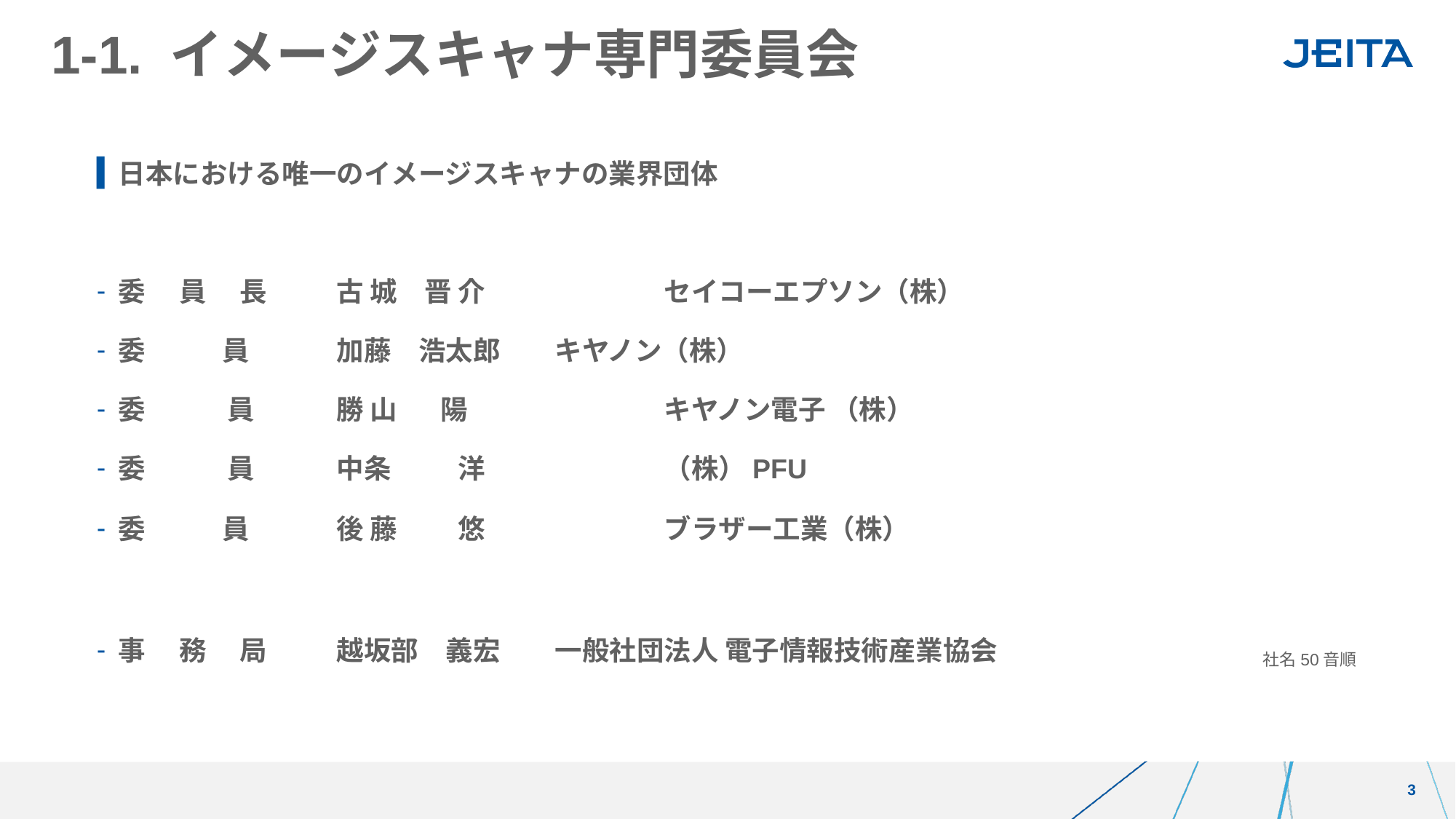

# 1-1. イメージスキャナ専門委員会
日本における唯一のイメージスキャナの業界団体

委　 員　 長	古 城　晋 介		セイコーエプソン（株）
委　        員	加藤　浩太郎	キヤノン（株）
委	員	勝 山       陽　　　    	キヤノン電子 （株）
委	員	中条　　  洋		（株）PFU
委　        員	後 藤　　 悠　　　	ブラザー工業（株）

事　 務　 局	越坂部　義宏	一般社団法人 電子情報技術産業協会
社名50音順